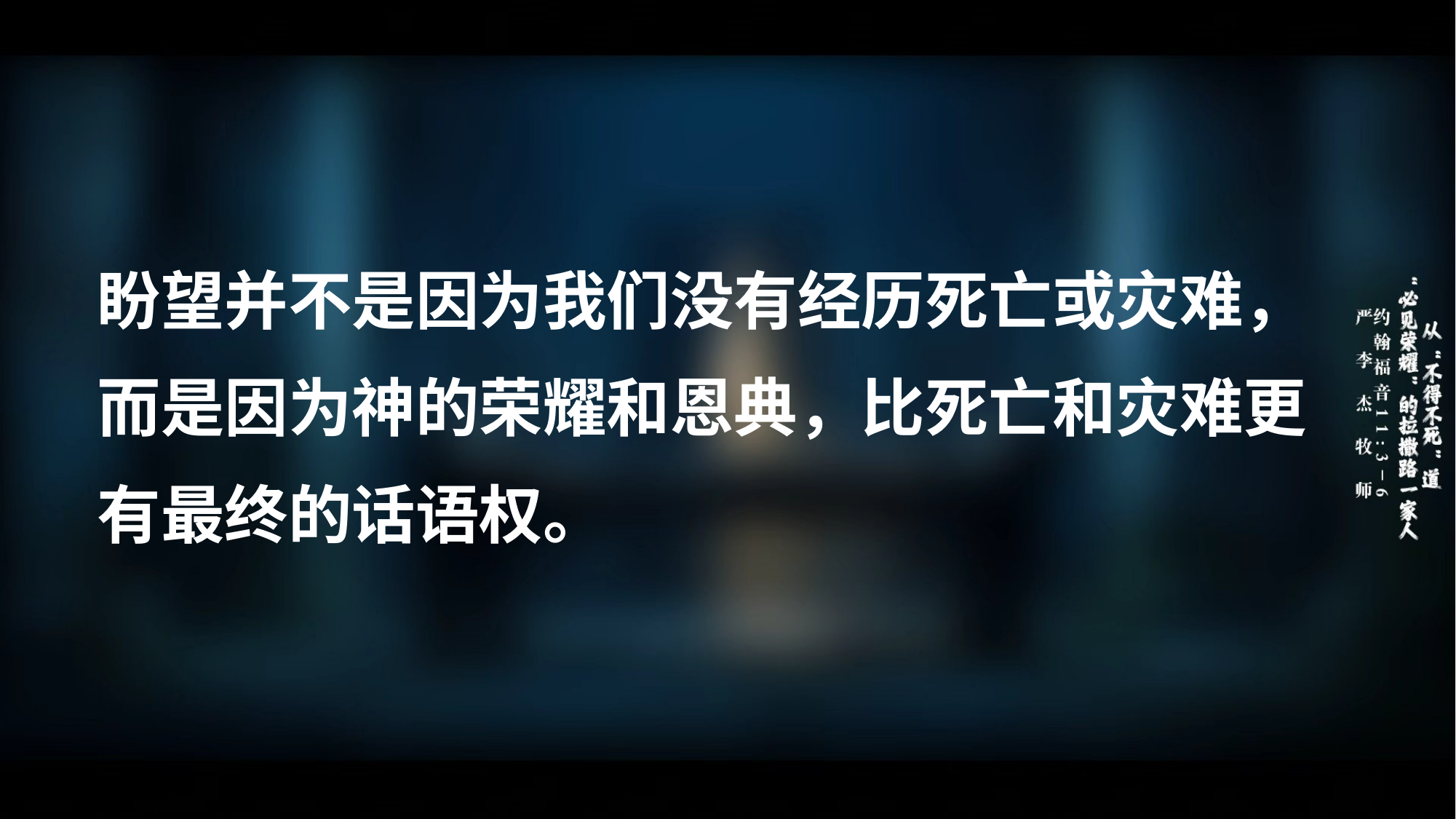

盼望并不是因为我们没有经历死亡或灾难，而是因为神的荣耀和恩典，比死亡和灾难更有最终的话语权。